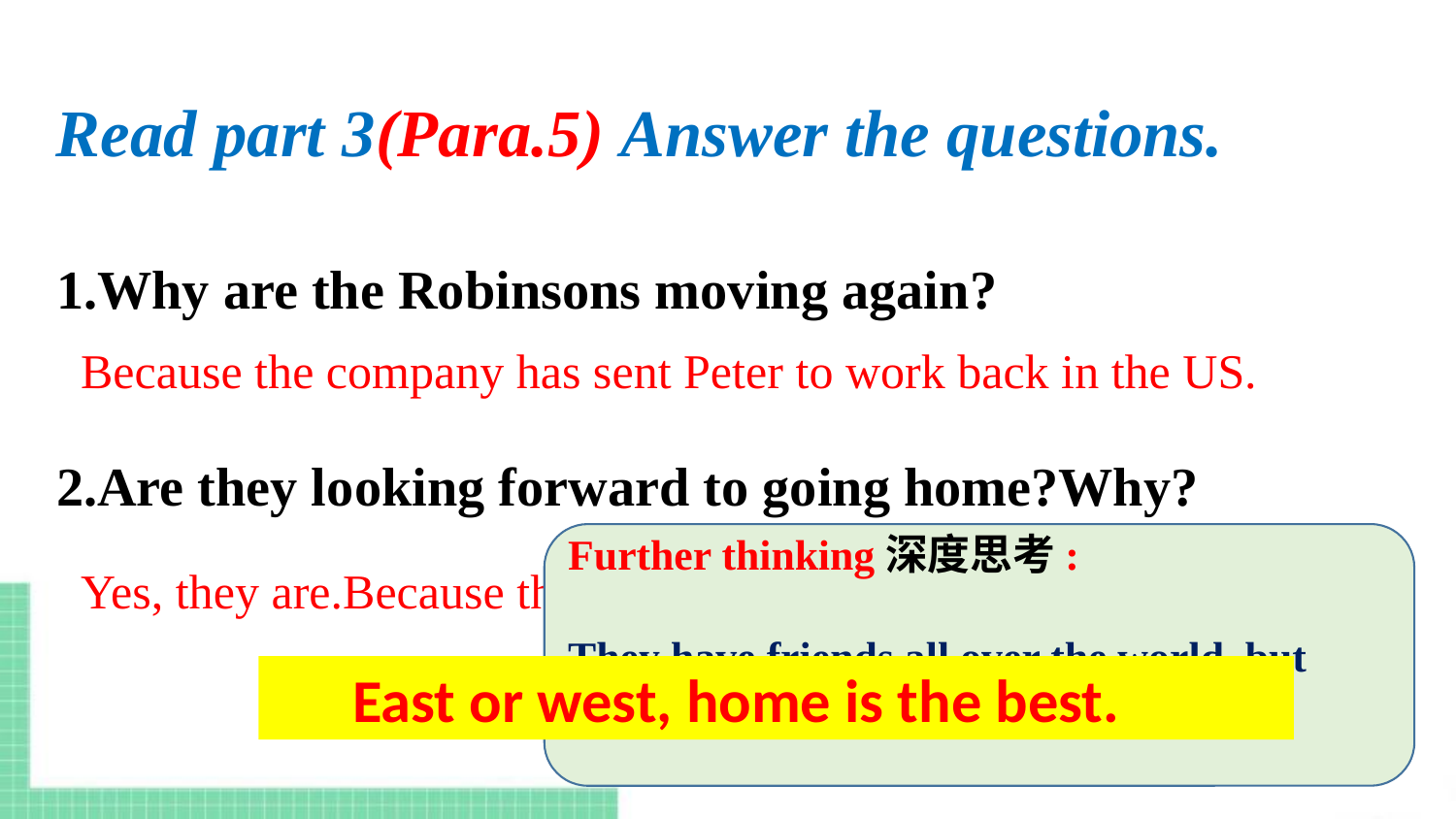

Read part 3(Para.5) Answer the questions.

1.Why are the Robinsons moving again?

2.Are they looking forward to going home?Why?
Because the company has sent Peter to work back in the US.
Further thinking深度思考:

They have friends all over the world, but why do they miss the friends in the US?

Yes, they are.Because they miss their friends in the US.
      East or west, home is the best.